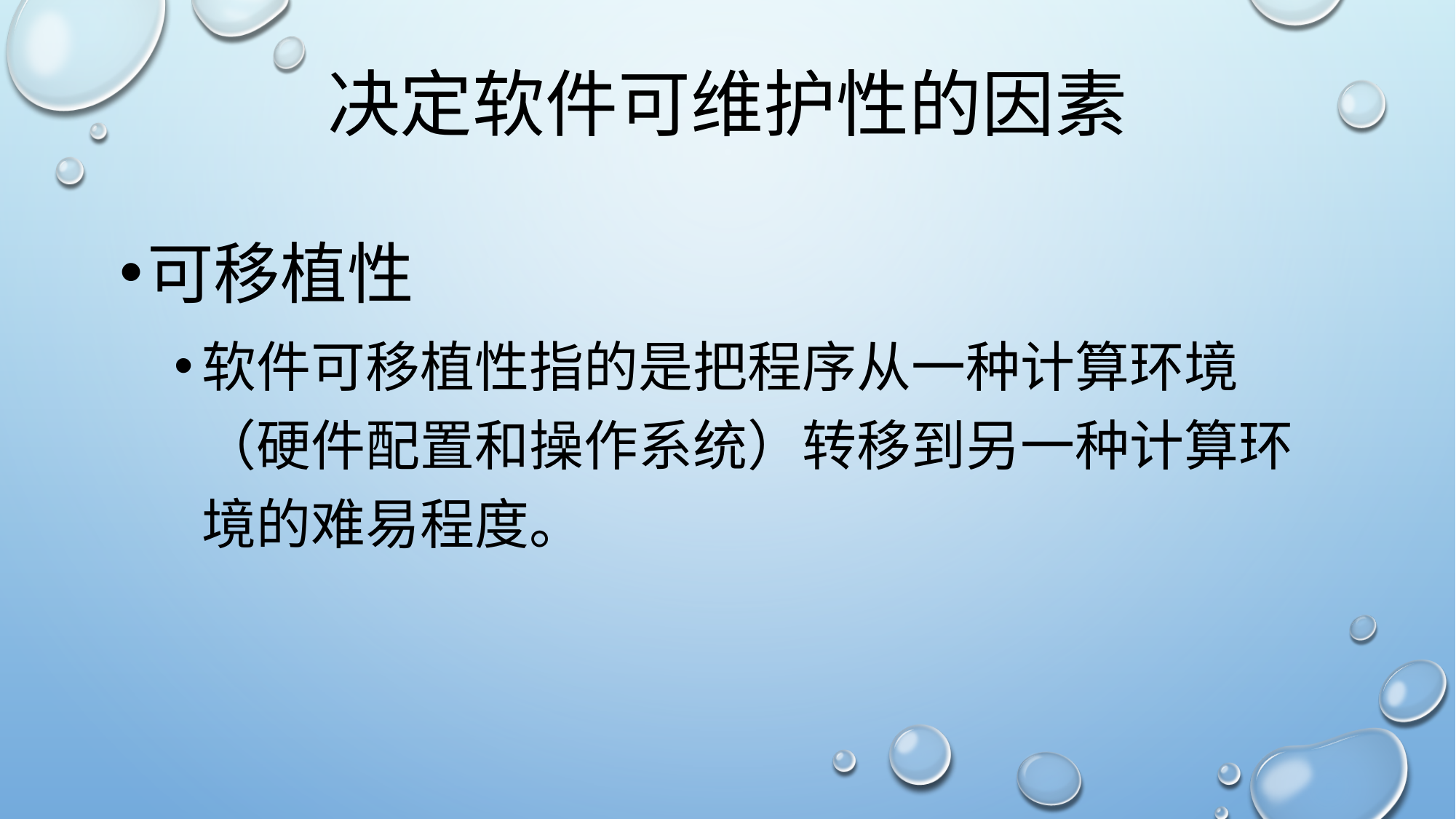

# 决定软件可维护性的因素
可移植性
软件可移植性指的是把程序从一种计算环境（硬件配置和操作系统）转移到另一种计算环境的难易程度。